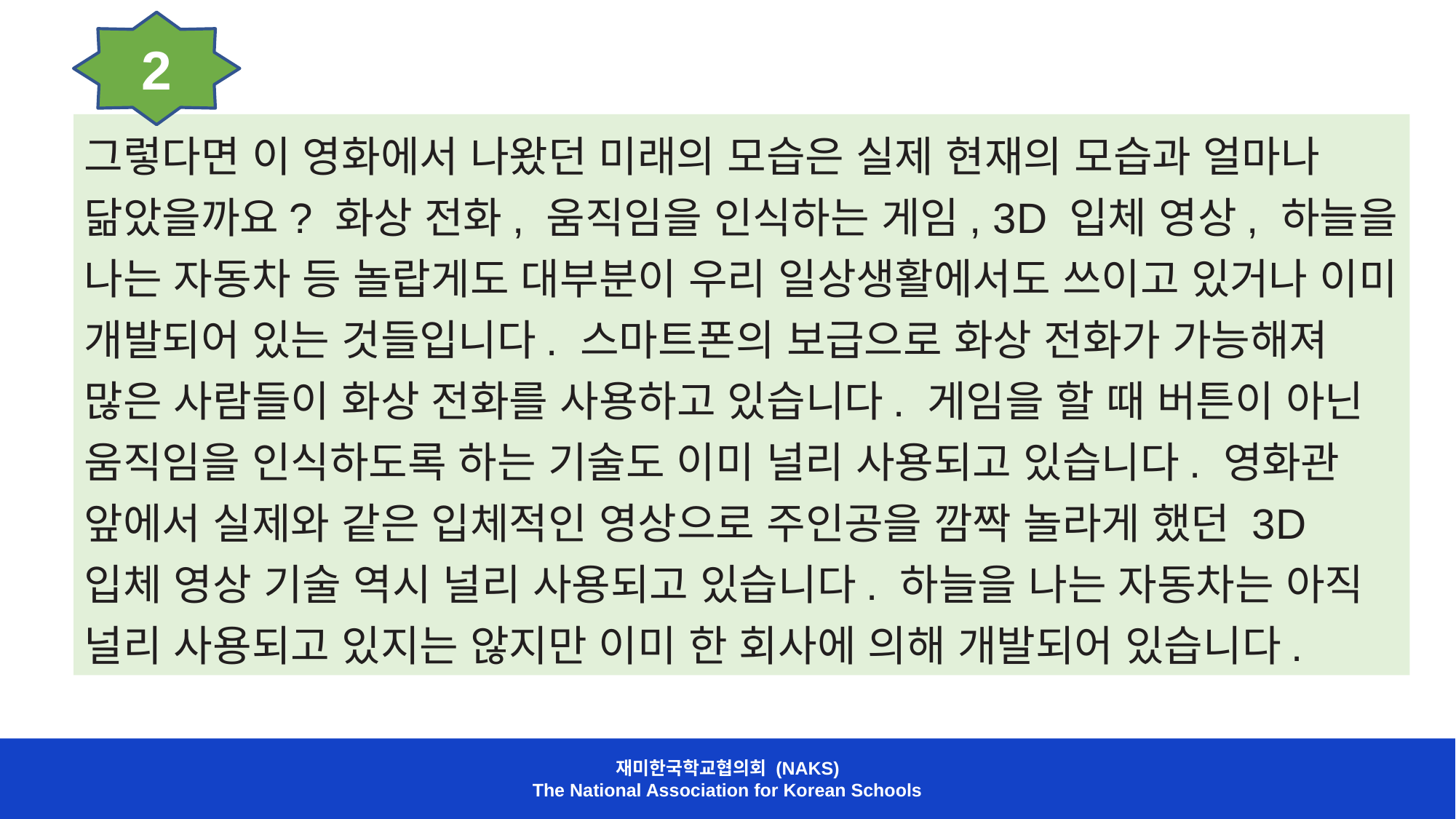

2
그렇다면 이 영화에서 나왔던 미래의 모습은 실제 현재의 모습과 얼마나 닮았을까요? 화상 전화, 움직임을 인식하는 게임, 3D 입체 영상, 하늘을 나는 자동차 등 놀랍게도 대부분이 우리 일상생활에서도 쓰이고 있거나 이미 개발되어 있는 것들입니다. 스마트폰의 보급으로 화상 전화가 가능해져 많은 사람들이 화상 전화를 사용하고 있습니다. 게임을 할 때 버튼이 아닌 움직임을 인식하도록 하는 기술도 이미 널리 사용되고 있습니다. 영화관 앞에서 실제와 같은 입체적인 영상으로 주인공을 깜짝 놀라게 했던 3D 입체 영상 기술 역시 널리 사용되고 있습니다. 하늘을 나는 자동차는 아직 널리 사용되고 있지는 않지만 이미 한 회사에 의해 개발되어 있습니다.
재미한국학교협의회 (NAKS)
The National Association for Korean Schools